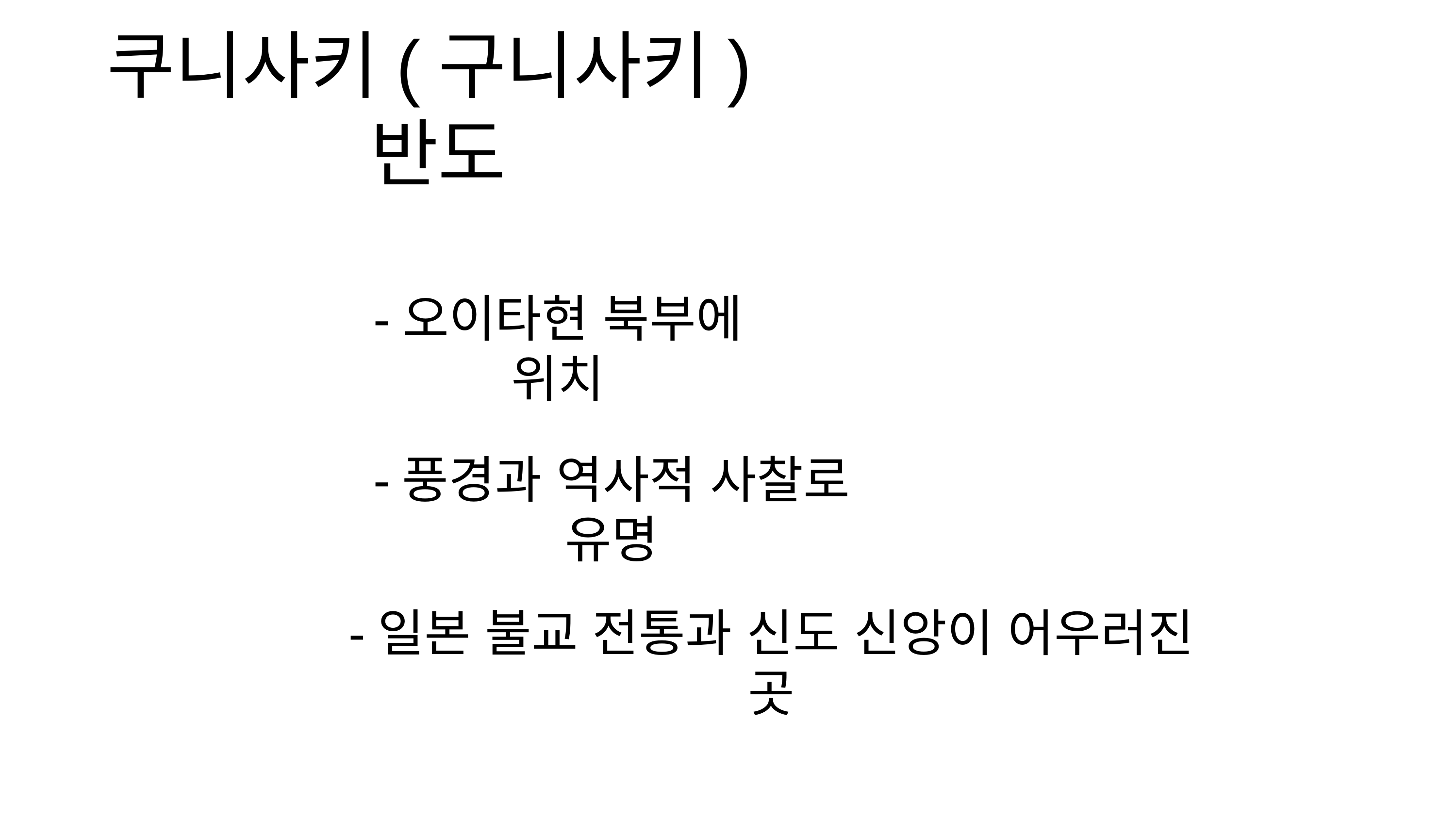

쿠니사키(구니사키)반도
-오이타현 북부에 위치
-풍경과 역사적 사찰로 유명
-일본 불교 전통과 신도 신앙이 어우러진 곳